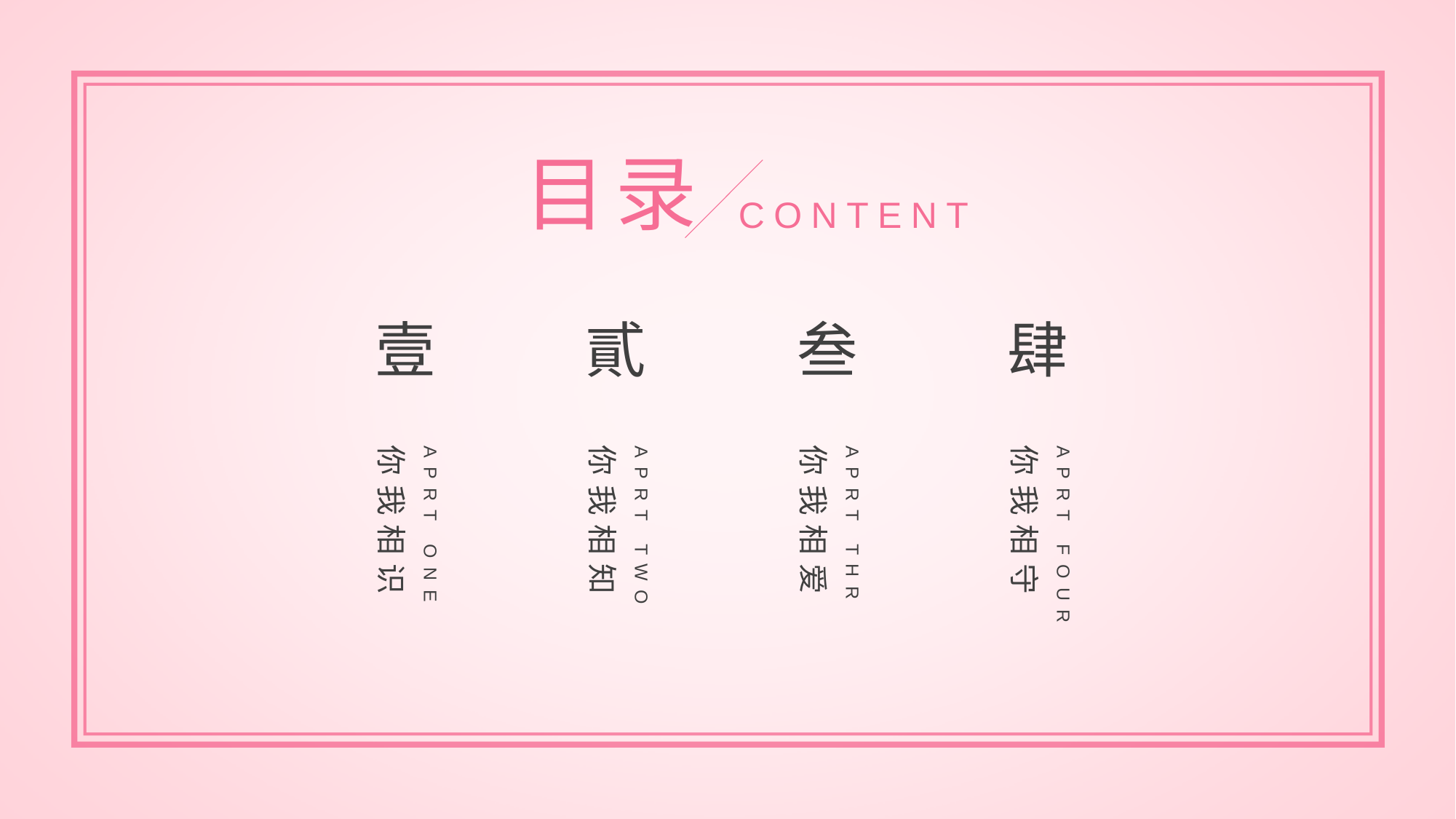

目录
CONTENT
壹
你我相识
APRT ONE
貳
你我相知
APRT TWO
叁
你我相爱
APRT THR
肆
你我相守
APRT FOUR